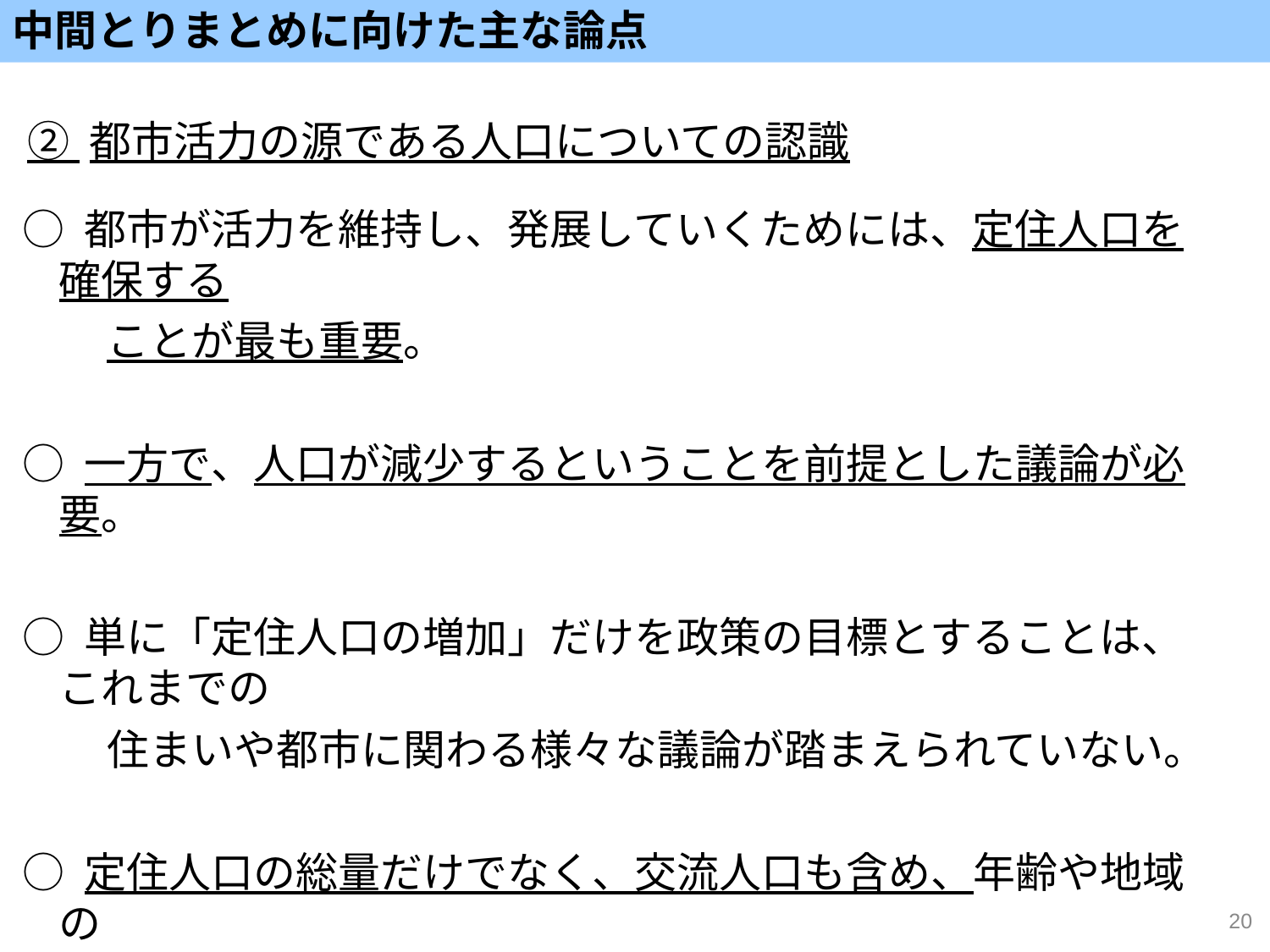

中間とりまとめに向けた主な論点
② 都市活力の源である人口についての認識
○ 都市が活力を維持し、発展していくためには、定住人口を確保する
　　ことが最も重要。

○ 一方で、人口が減少するということを前提とした議論が必要。

○ 単に「定住人口の増加」だけを政策の目標とすることは、これまでの
　　住まいや都市に関わる様々な議論が踏まえられていない。

○ 定住人口の総量だけでなく、交流人口も含め、年齢や地域の
　　バランスなど、多面的な観点から人口構成を考えていくことが重要。

など
20